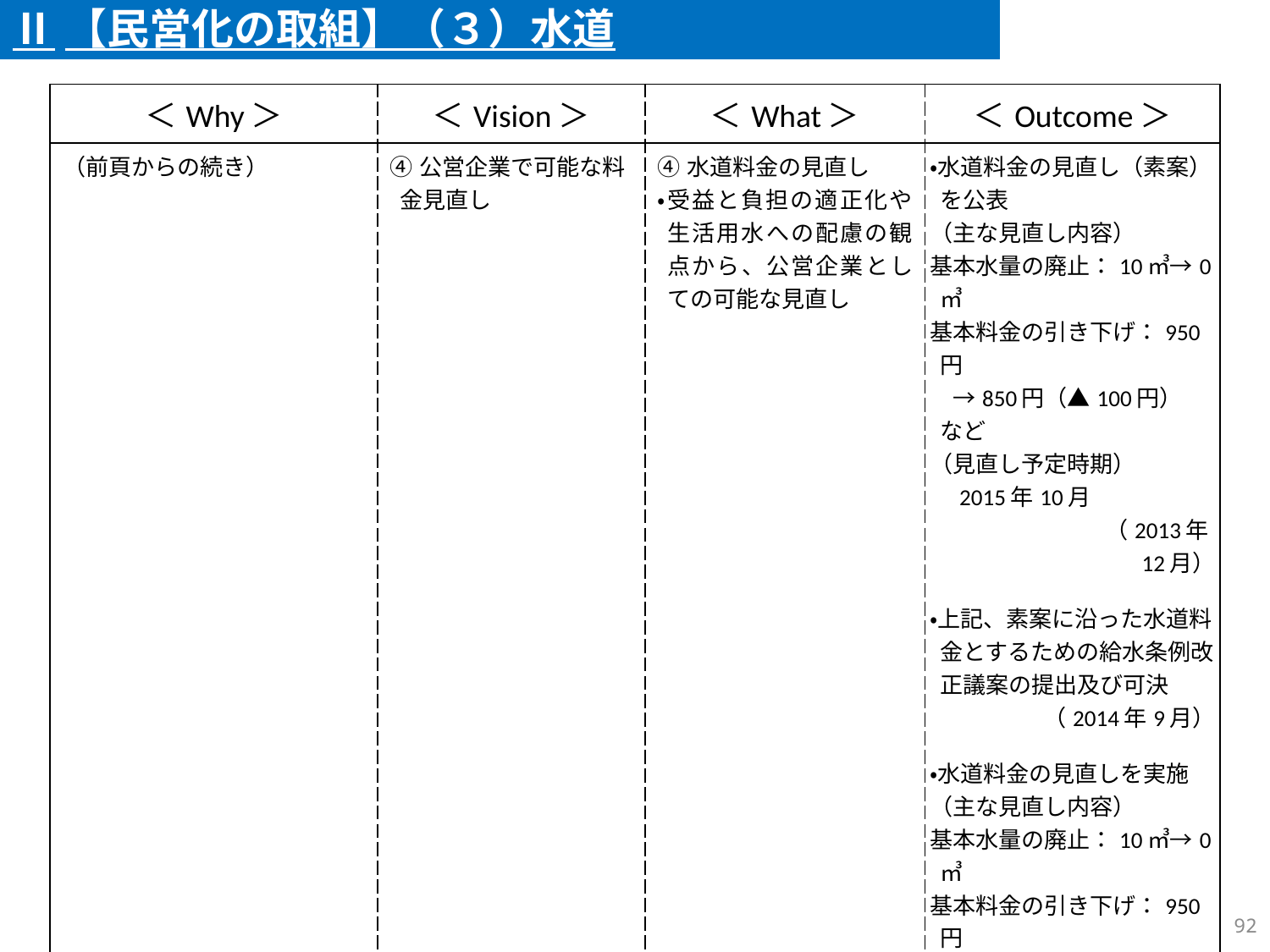

Ⅱ【民営化の取組】（３）水道
| ＜Why＞ | ＜Vision＞ | ＜What＞ | ＜Outcome＞ |
| --- | --- | --- | --- |
| （前頁からの続き） | ④公営企業で可能な料金見直し | ④水道料金の見直し ・受益と負担の適正化や生活用水への配慮の観点から、公営企業としての可能な見直し | ・水道料金の見直し（素案）を公表 （主な見直し内容） 基本水量の廃止：10㎥→0㎥ 基本料金の引き下げ：950円　 　→850円（▲100円）　など （見直し予定時期） 　2015年10月 　　　　　　　（2013年12月） ・上記、素案に沿った水道料金とするための給水条例改正議案の提出及び可決 （2014年9月） ・水道料金の見直しを実施 （主な見直し内容） 基本水量の廃止：10㎥→0㎥ 基本料金の引き下げ：950円　 　→850円（▲100円）　など （2015年10月～） |

92